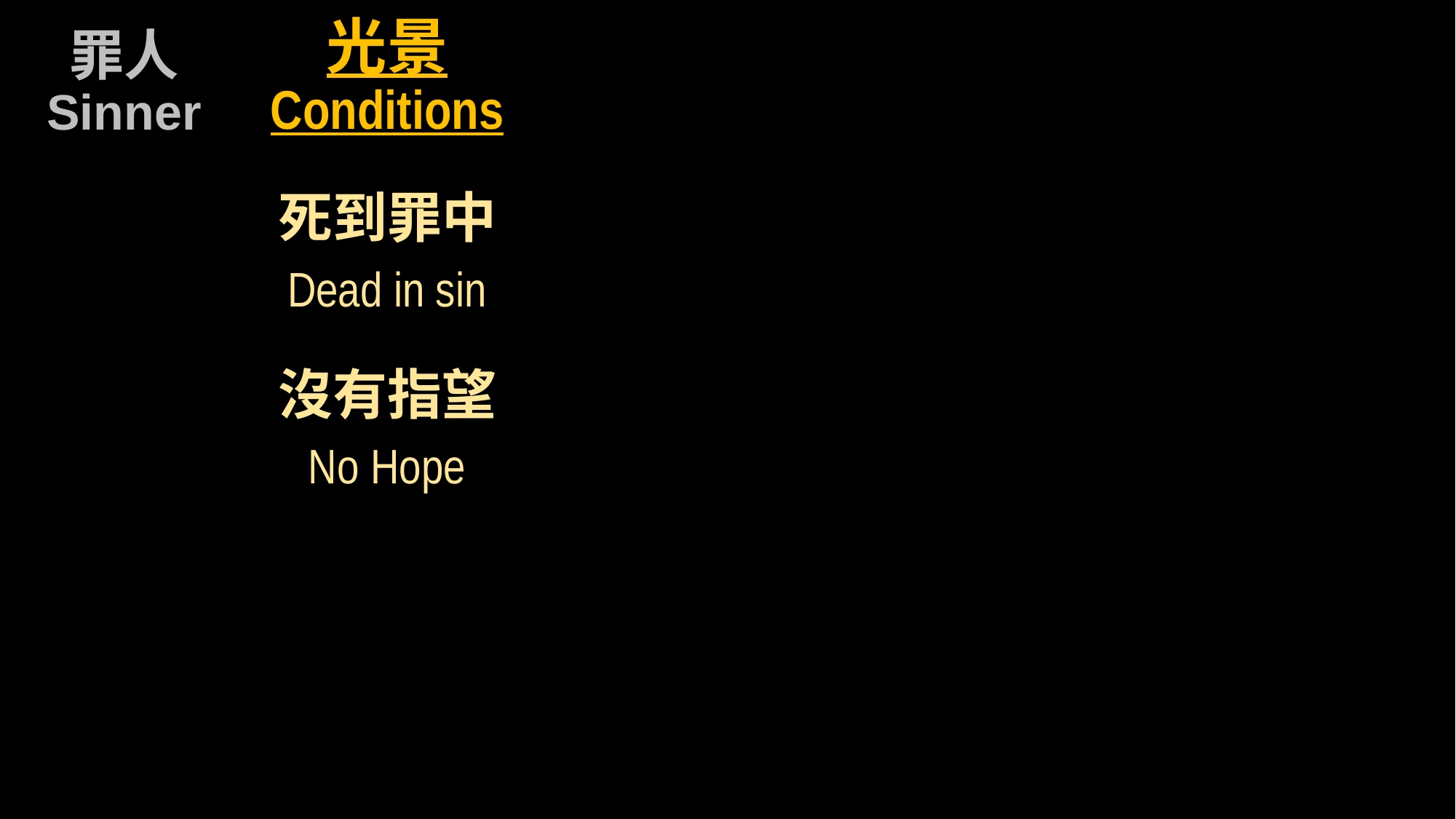

光景
Conditions

死到罪中
Dead in sin

沒有指望
No Hope

罪人
Sinner